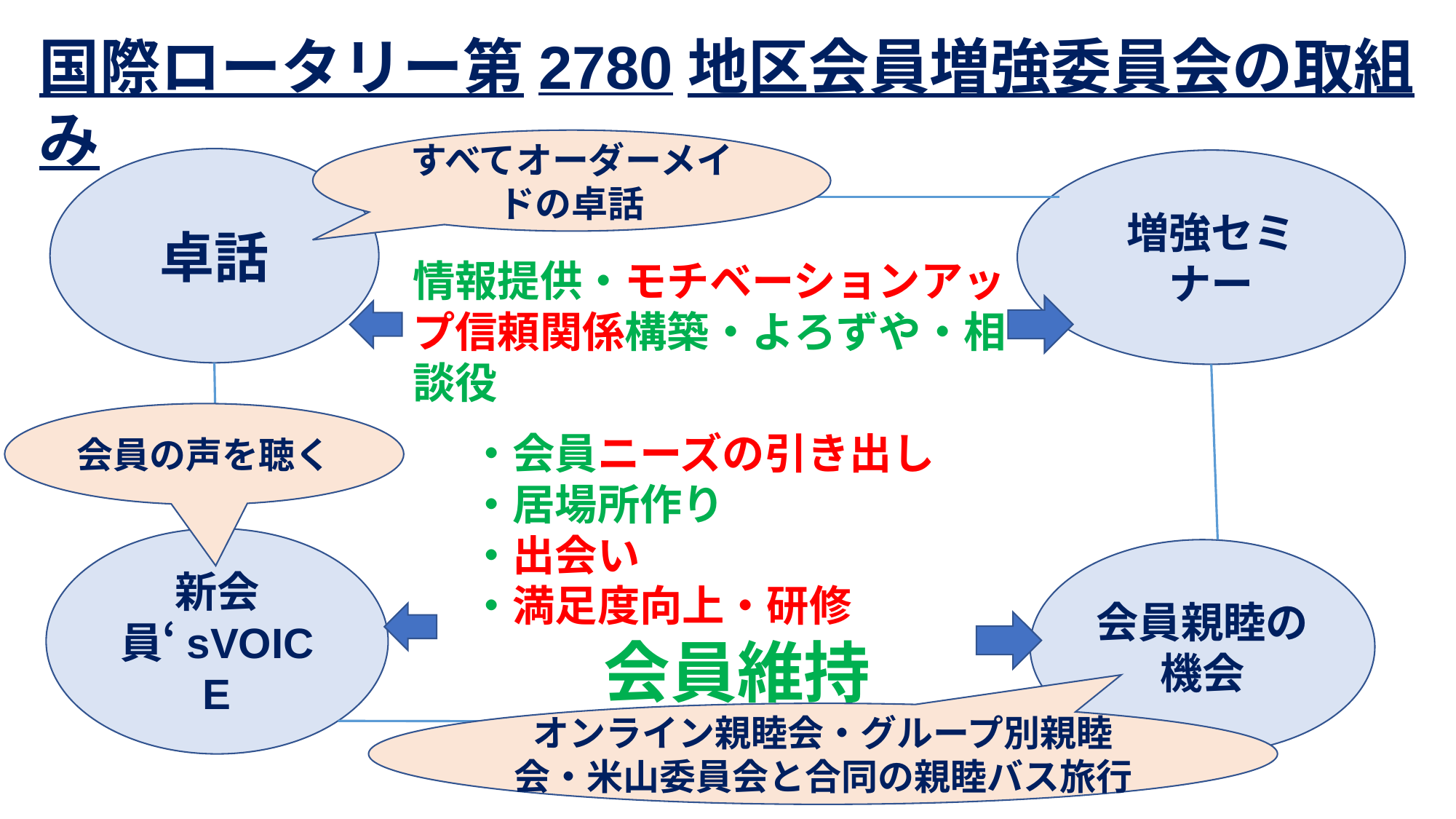

国際ロータリー第2780地区会員増強委員会の取組み

すべてオーダーメイドの卓話
卓話
増強セミナー
情報提供・モチベーションアップ信頼関係構築・よろずや・相談役

会員の声を聴く
・会員ニーズの引き出し
・居場所作り
・出会い
・満足度向上・研修
　　会員維持
新会員‘sVOICE
会員親睦の機会

オンライン親睦会・グループ別親睦会・米山委員会と合同の親睦バス旅行